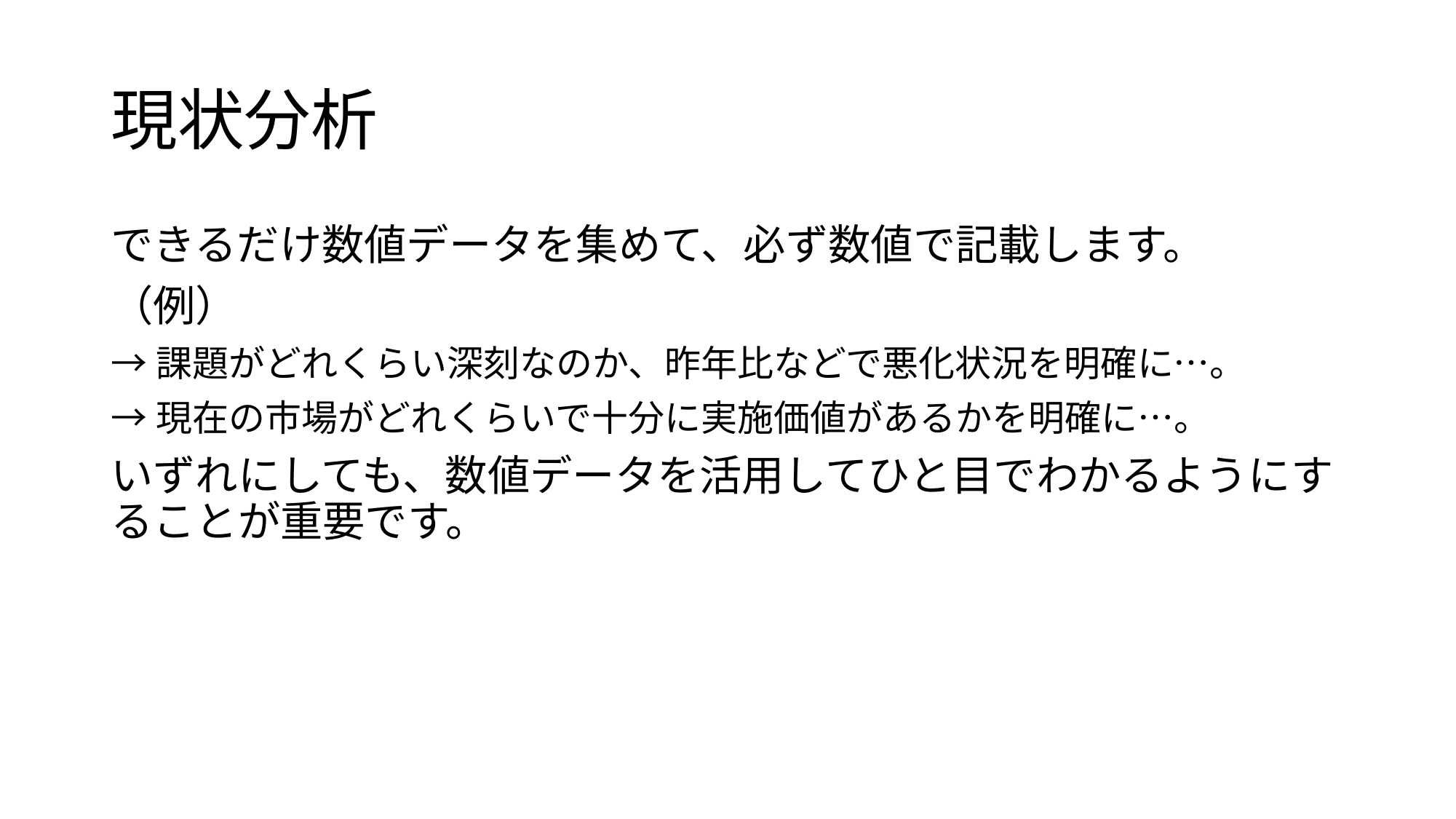

# 現状分析
できるだけ数値データを集めて、必ず数値で記載します。
（例）
→課題がどれくらい深刻なのか、昨年比などで悪化状況を明確に…。
→現在の市場がどれくらいで十分に実施価値があるかを明確に…。
いずれにしても、数値データを活用してひと目でわかるようにすることが重要です。